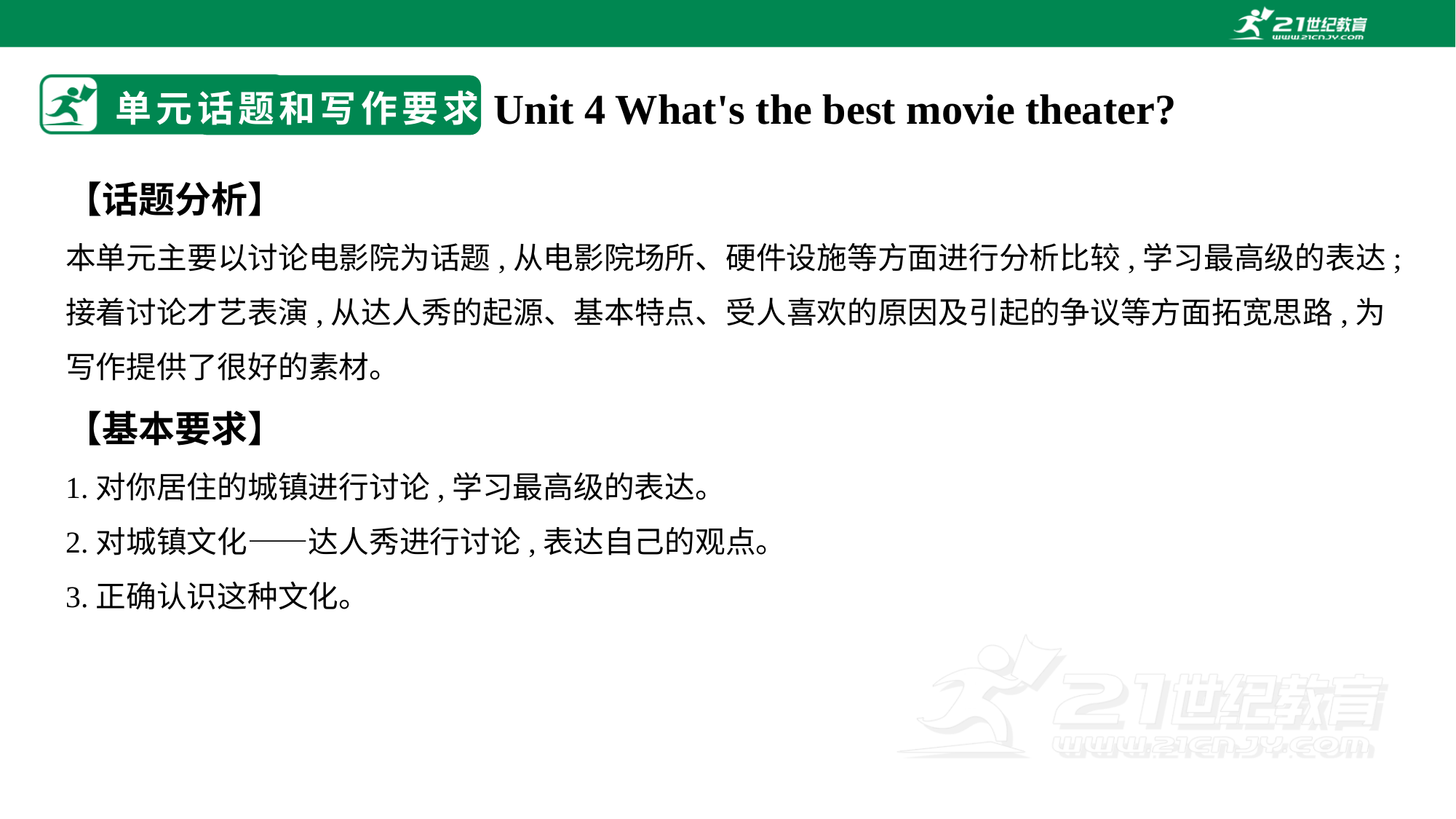

# 单元话题和写作要求
Unit 4 What's the best movie theater?
【话题分析】
本单元主要以讨论电影院为话题,从电影院场所、硬件设施等方面进行分析比较,学习最高级的表达;接着讨论才艺表演,从达人秀的起源、基本特点、受人喜欢的原因及引起的争议等方面拓宽思路,为写作提供了很好的素材。
【基本要求】
1.对你居住的城镇进行讨论,学习最高级的表达。
2.对城镇文化——达人秀进行讨论,表达自己的观点。
3.正确认识这种文化。